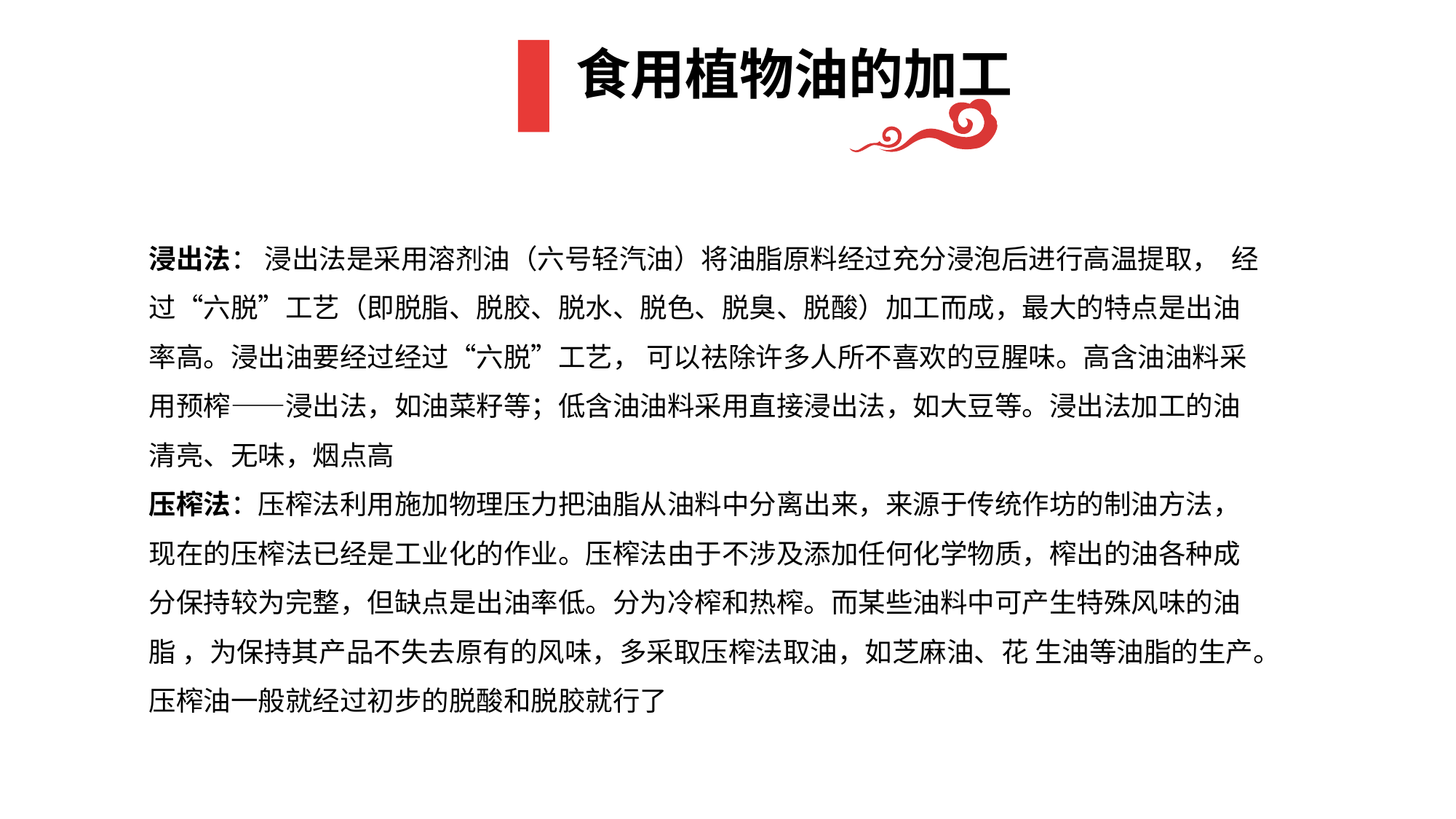

# 食用植物油的加工
浸出法： 浸出法是采用溶剂油（六号轻汽油）将油脂原料经过充分浸泡后进行高温提取，  经过“六脱”工艺（即脱脂、脱胶、脱水、脱色、脱臭、脱酸）加工而成，最大的特点是出油率高。浸出油要经过经过“六脱”工艺， 可以祛除许多人所不喜欢的豆腥味。高含油油料采用预榨——浸出法，如油菜籽等；低含油油料采用直接浸出法，如大豆等。浸出法加工的油清亮、无味，烟点高
压榨法：压榨法利用施加物理压力把油脂从油料中分离出来，来源于传统作坊的制油方法，现在的压榨法已经是工业化的作业。压榨法由于不涉及添加任何化学物质，榨出的油各种成分保持较为完整，但缺点是出油率低。分为冷榨和热榨。而某些油料中可产生特殊风味的油脂 ，为保持其产品不失去原有的风味，多采取压榨法取油，如芝麻油、花 生油等油脂的生产。压榨油一般就经过初步的脱酸和脱胶就行了